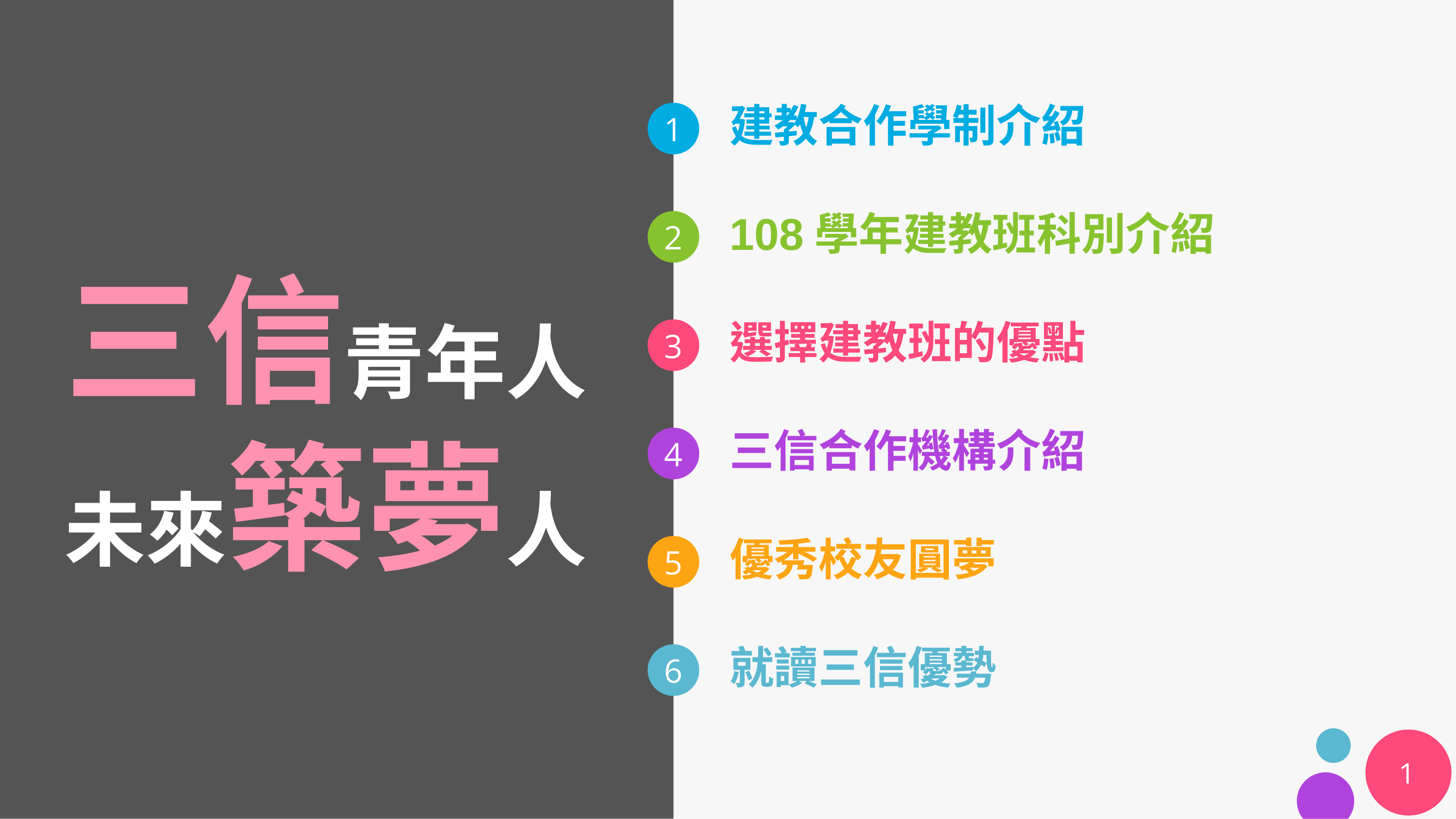

建教合作學制介紹
# 三信青年人 未來築夢人
108學年建教班科別介紹
選擇建教班的優點
三信合作機構介紹
優秀校友圓夢
就讀三信優勢
1